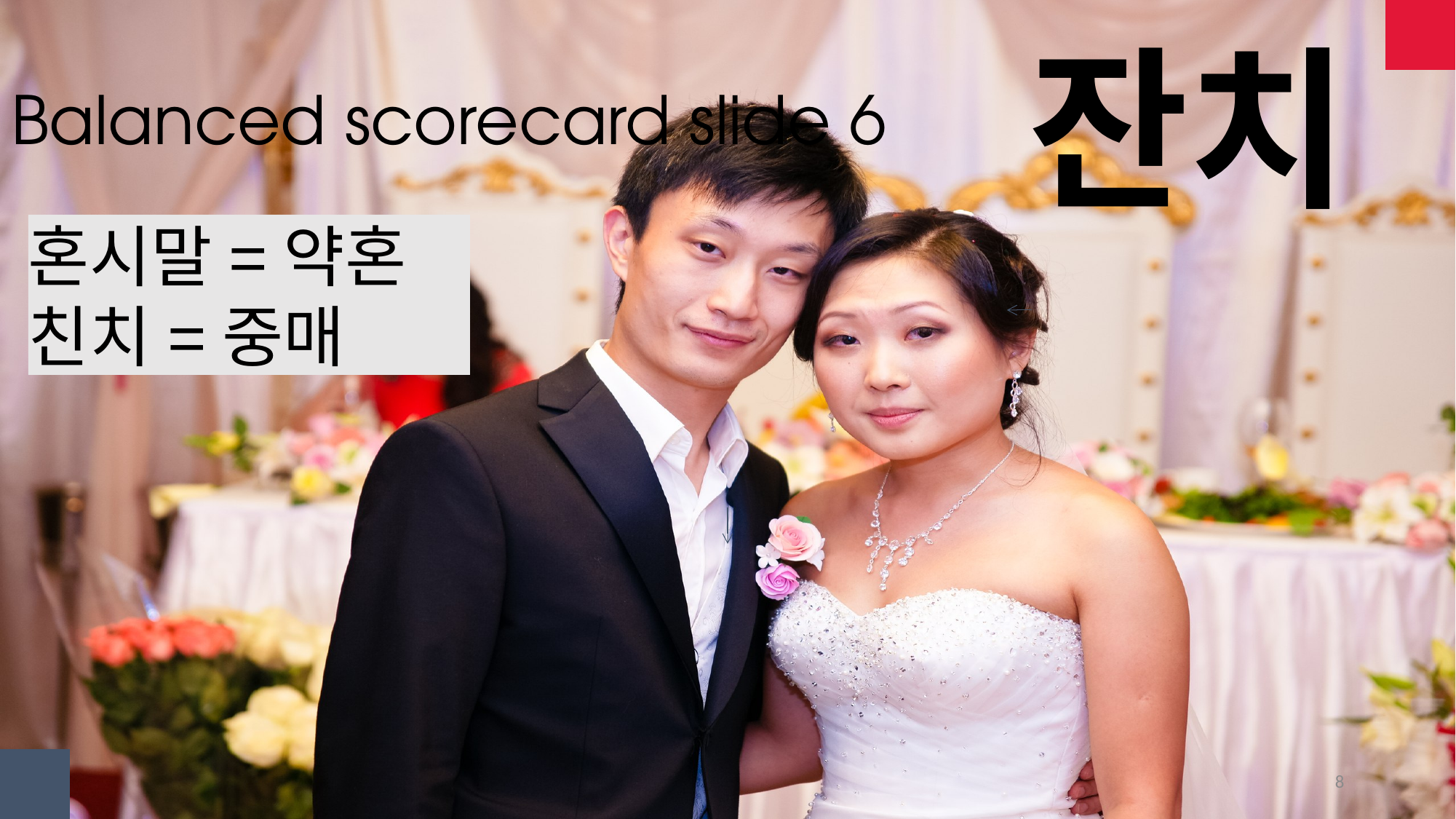

잔치
Balanced scorecard slide 6
혼시말=약혼
친치=중매

8